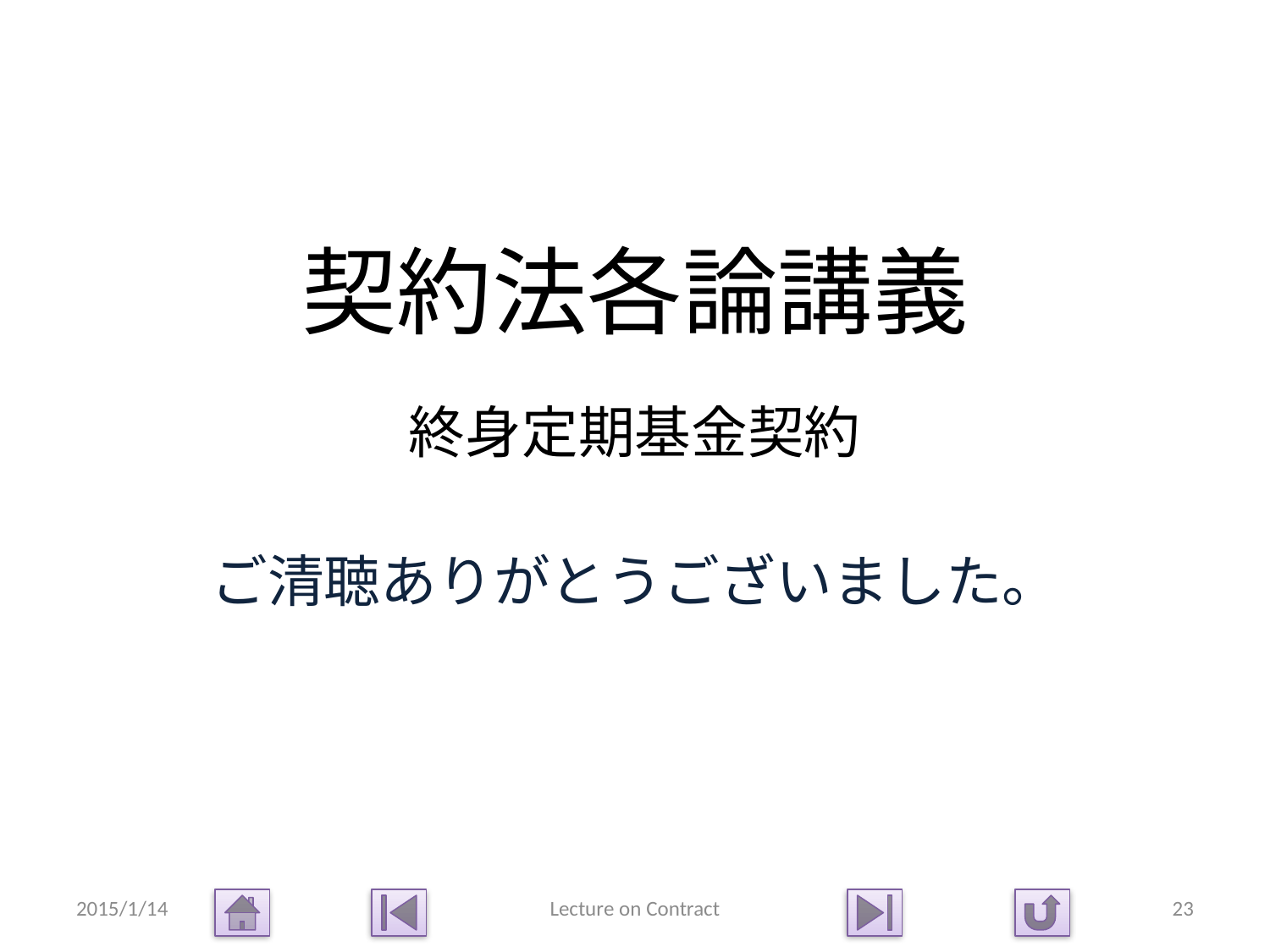

# 契約法各論講義 　 終身定期基金契約
ご清聴ありがとうございました。
2015/1/14
Lecture on Contract
23